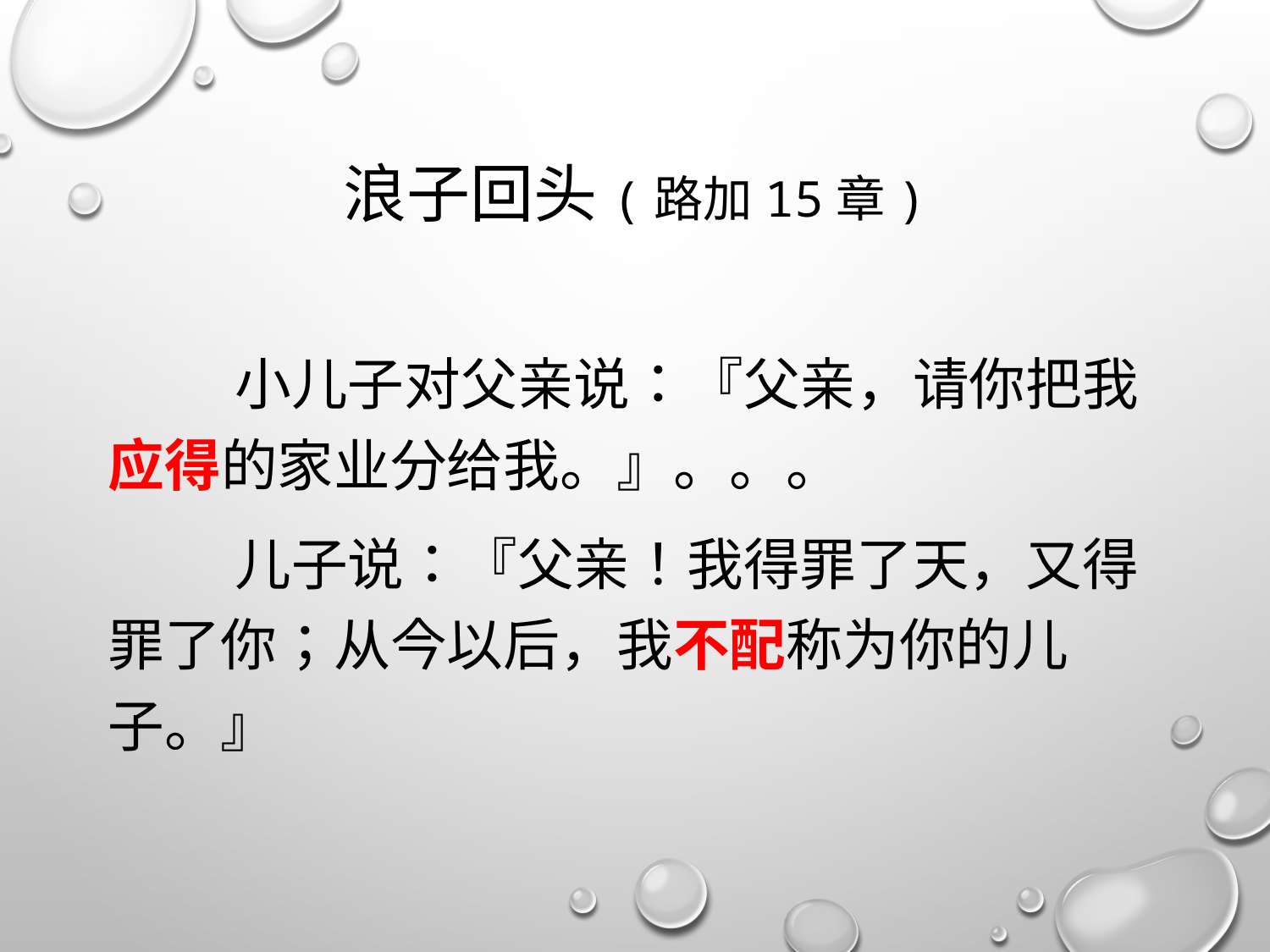

# 浪子回头(路加15章)
	小儿子对父亲说：『父亲，请你把我应得的家业分给我。』。。。
	儿子说：『父亲！我得罪了天，又得罪了你；从今以后，我不配称为你的儿子。』